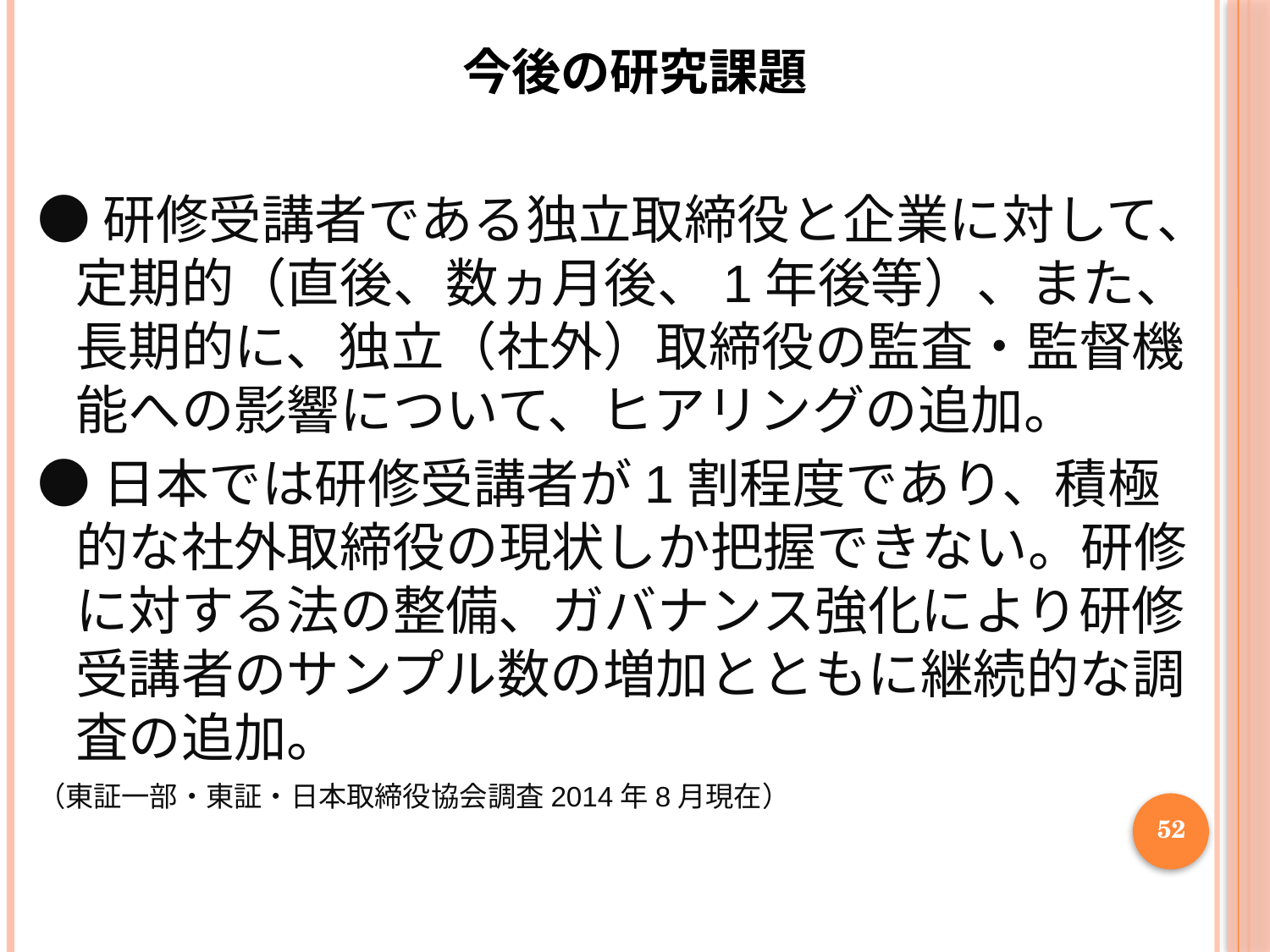

# 今後の研究課題

●研修受講者である独立取締役と企業に対して、定期的（直後、数ヵ月後、1年後等）、また、長期的に、独立（社外）取締役の監査・監督機能への影響について、ヒアリングの追加。
●日本では研修受講者が1割程度であり、積極的な社外取締役の現状しか把握できない。研修に対する法の整備、ガバナンス強化により研修受講者のサンプル数の増加とともに継続的な調査の追加。
（東証一部・東証・日本取締役協会調査2014年8月現在）

52